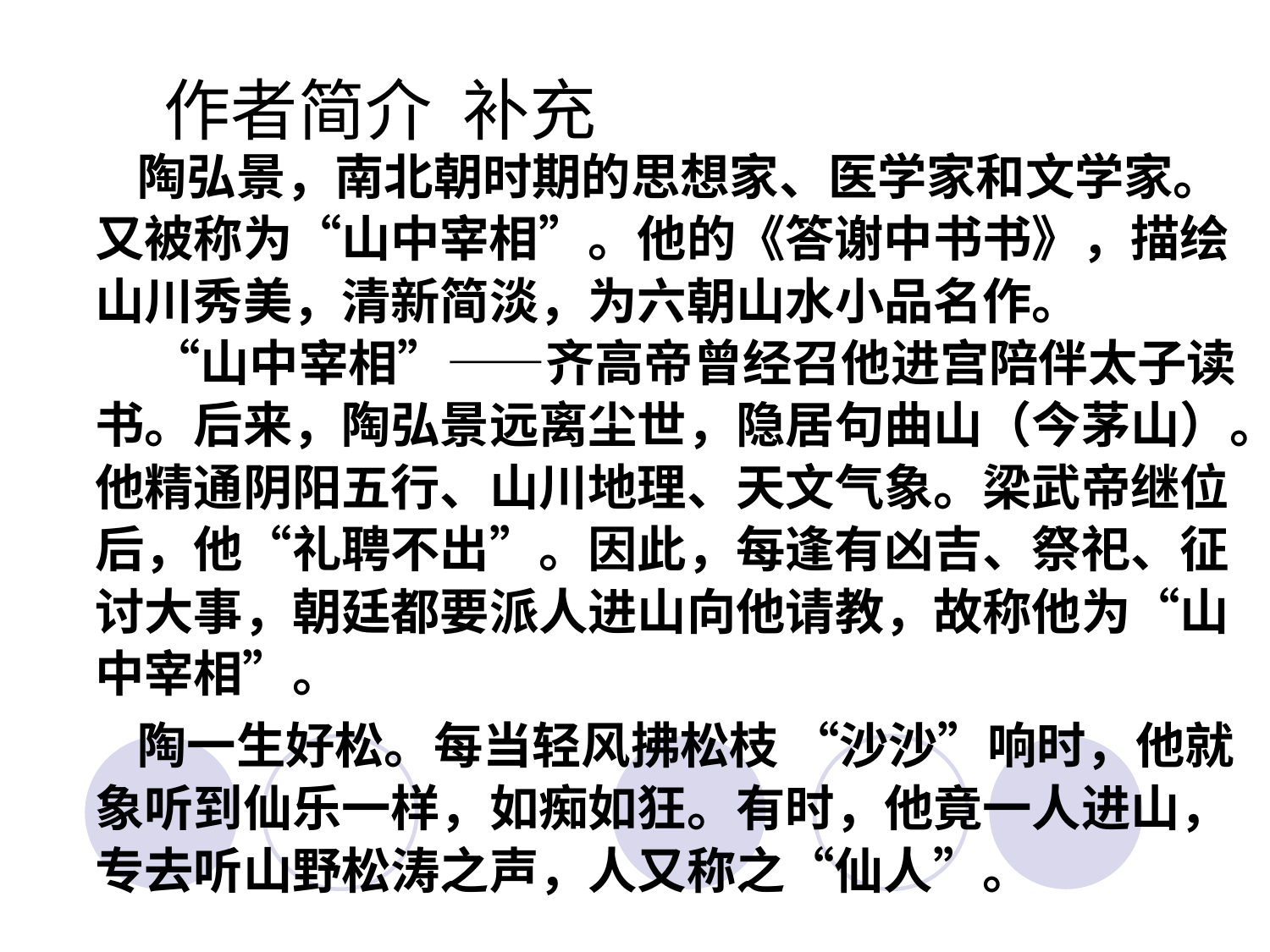

# 作者简介  补充
       陶弘景，南北朝时期的思想家、医学家和文学家。又被称为“山中宰相”。他的《答谢中书书》，描绘山川秀美，清新简淡，为六朝山水小品名作。
     “山中宰相”——齐高帝曾经召他进宫陪伴太子读书。后来，陶弘景远离尘世，隐居句曲山（今茅山）。他精通阴阳五行、山川地理、天文气象。梁武帝继位后，他“礼聘不出”。因此，每逢有凶吉、祭祀、征讨大事，朝廷都要派人进山向他请教，故称他为“山中宰相”。
       陶一生好松。每当轻风拂松枝 “沙沙”响时，他就象听到仙乐一样，如痴如狂。有时，他竟一人进山，专去听山野松涛之声，人又称之“仙人”。